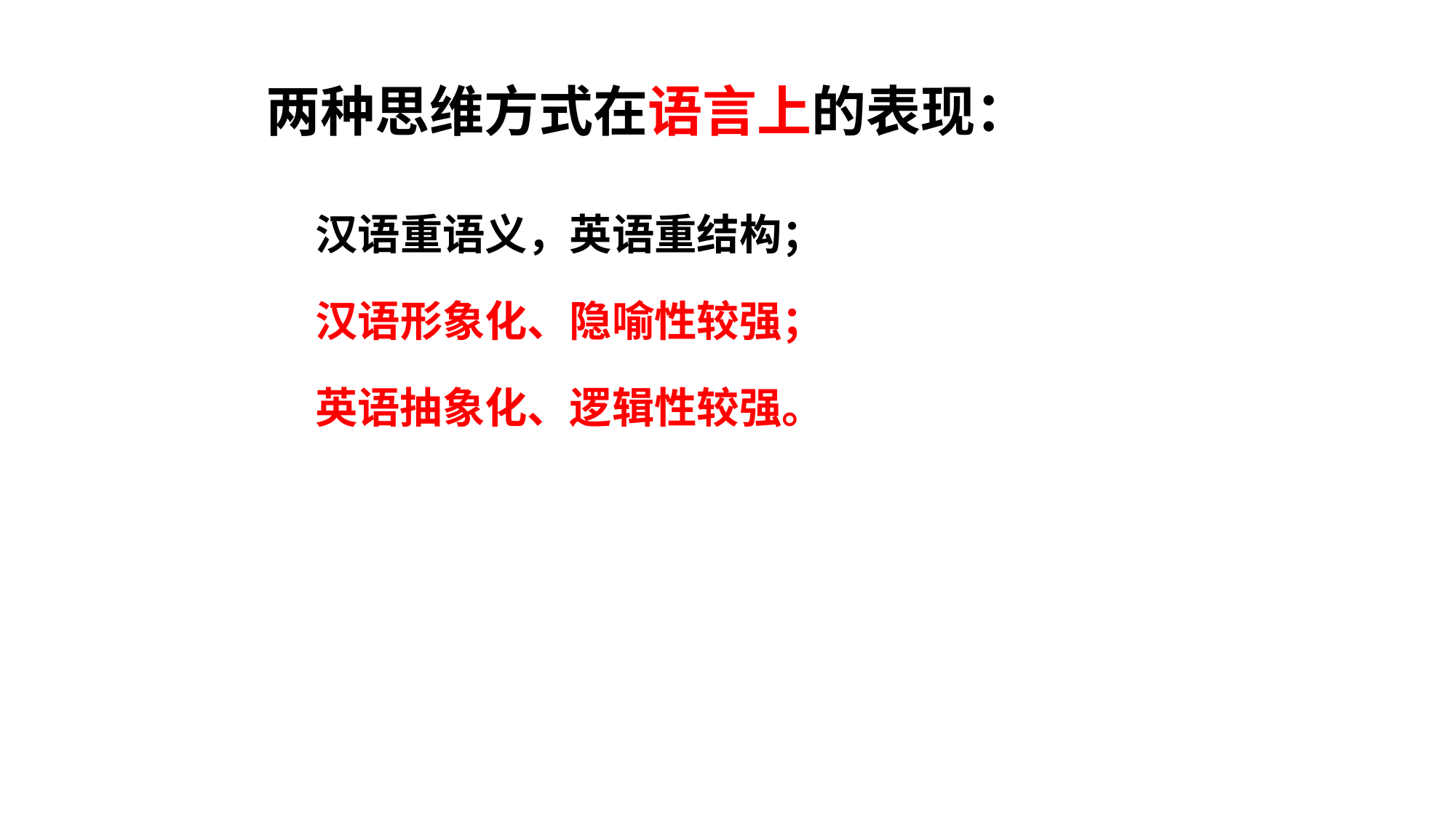

两种思维方式在语言上的表现：
      汉语重语义，英语重结构；
      汉语形象化、隐喻性较强；
      英语抽象化、逻辑性较强。